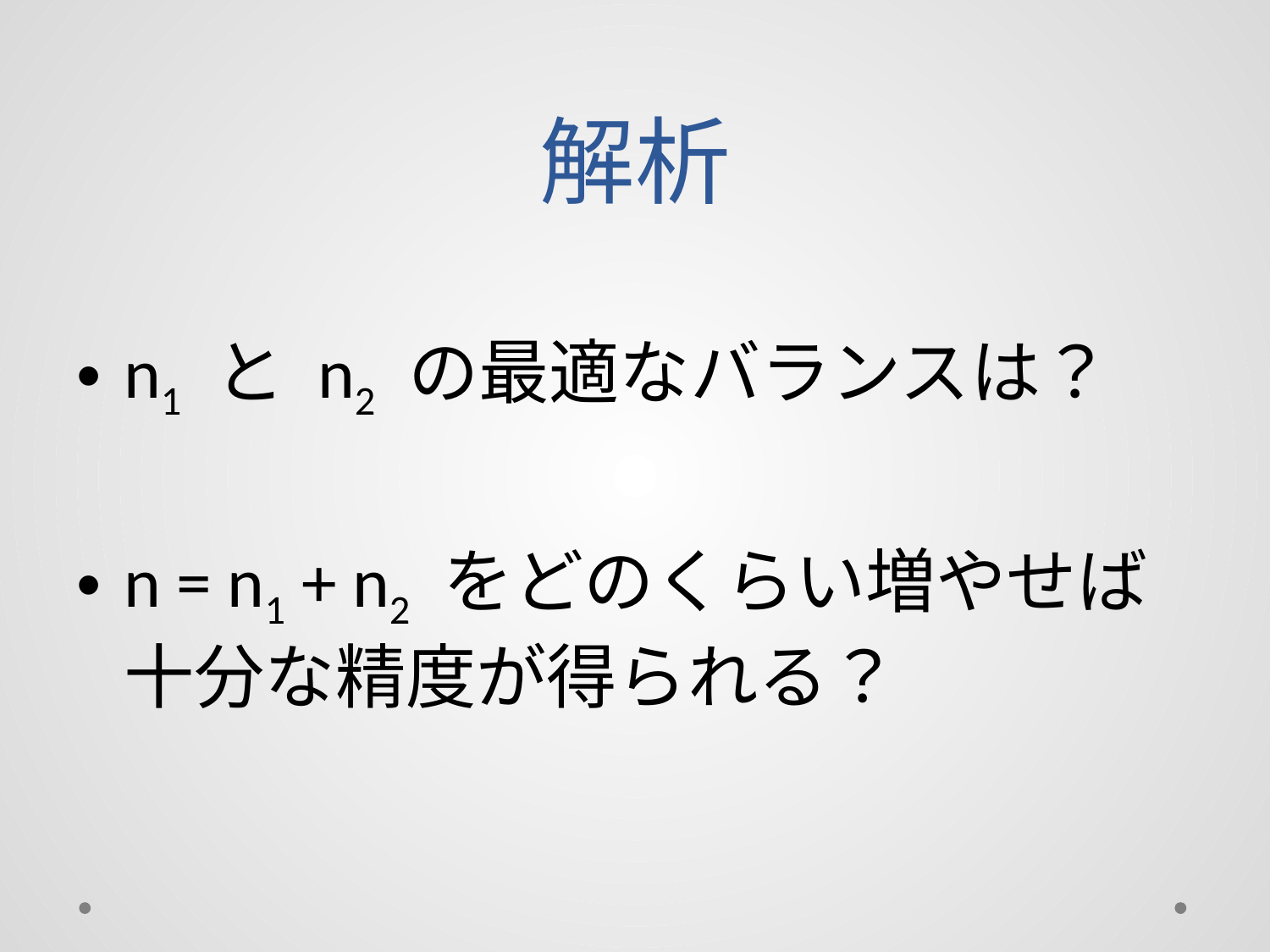

# 解析

n1 と n2 の最適なバランスは？

n = n1 + n2 をどのくらい増やせば
十分な精度が得られる？